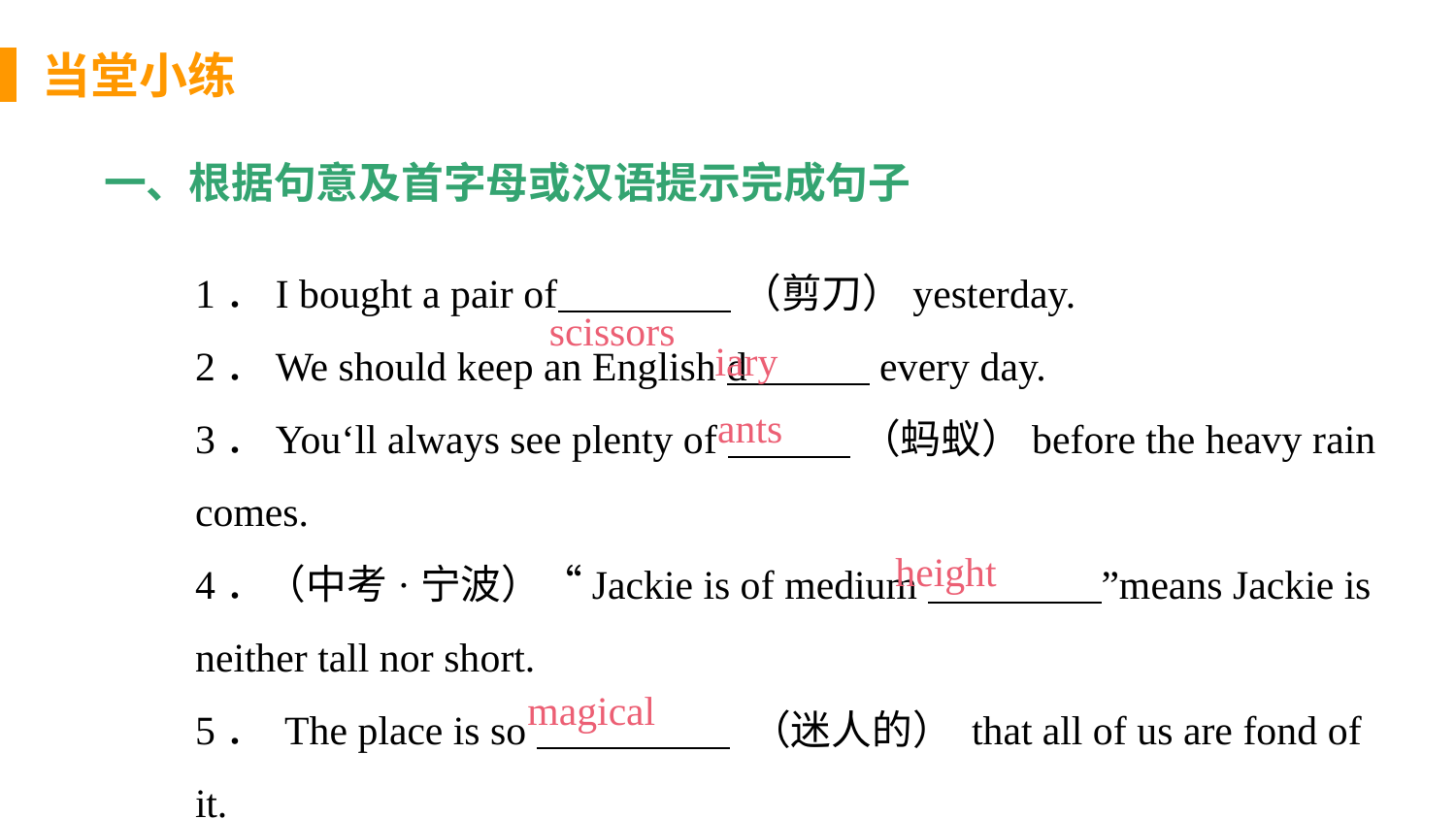

当堂小练

一、根据句意及首字母或汉语提示完成句子

1．I bought a pair of                 （剪刀）yesterday.
2．We should keep an English d             every day.
3．You‘ll always see plenty of             （蚂蚁）before the heavy rain comes.
4．（中考·宁波）“Jackie is of medium                  ”means Jackie is neither tall nor short.
5． The place is so                     （迷人的） that all of us are fond of it.

 scissors
 iary
ants
height
magical